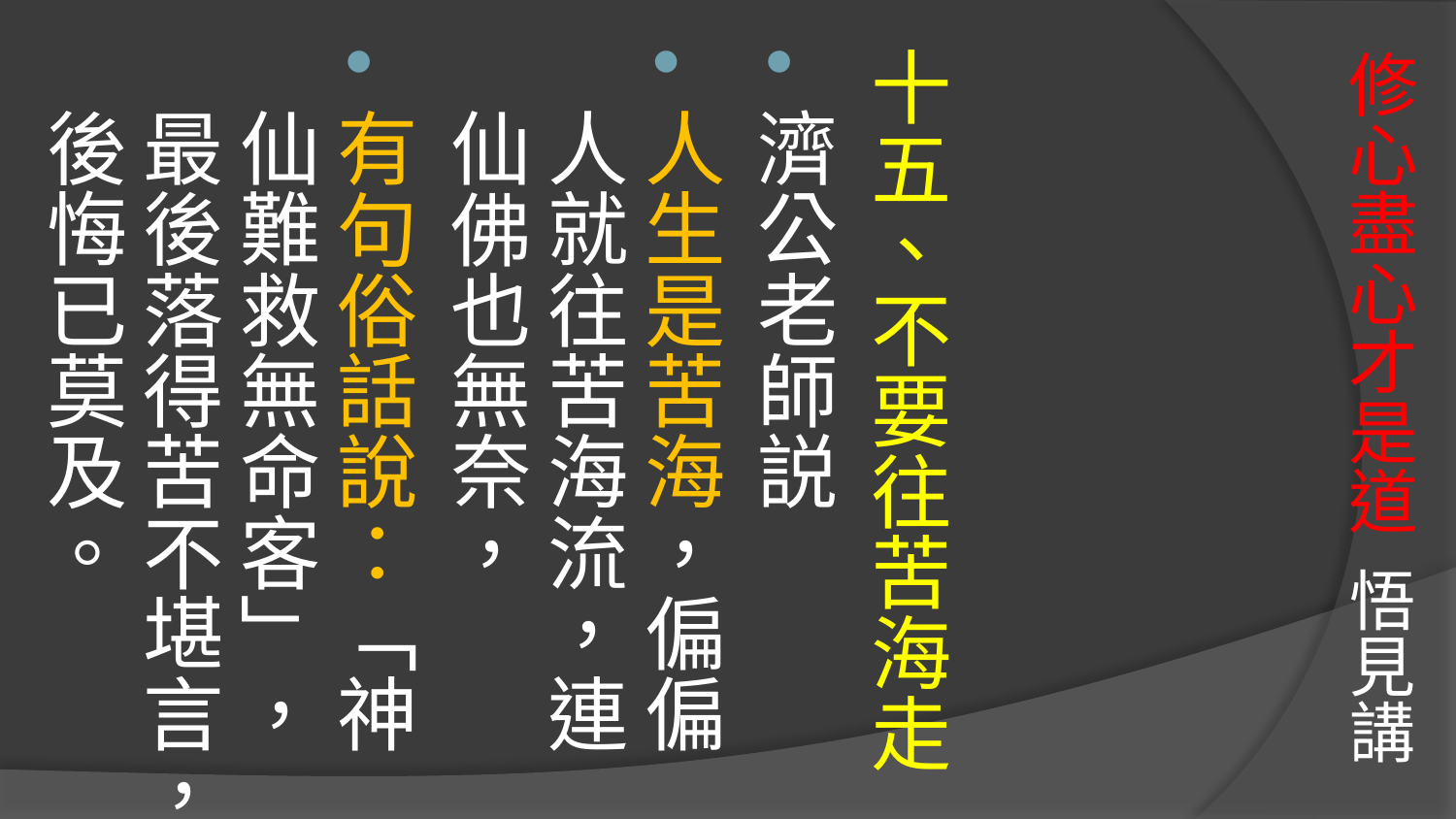

# 修心盡心才是道  悟見講
十五、不要往苦海走
濟公老師説
人生是苦海，偏偏人就往苦海流，連仙佛也無奈，
有句俗話說：「神仙難救無命客」，最後落得苦不堪言，後悔已莫及。